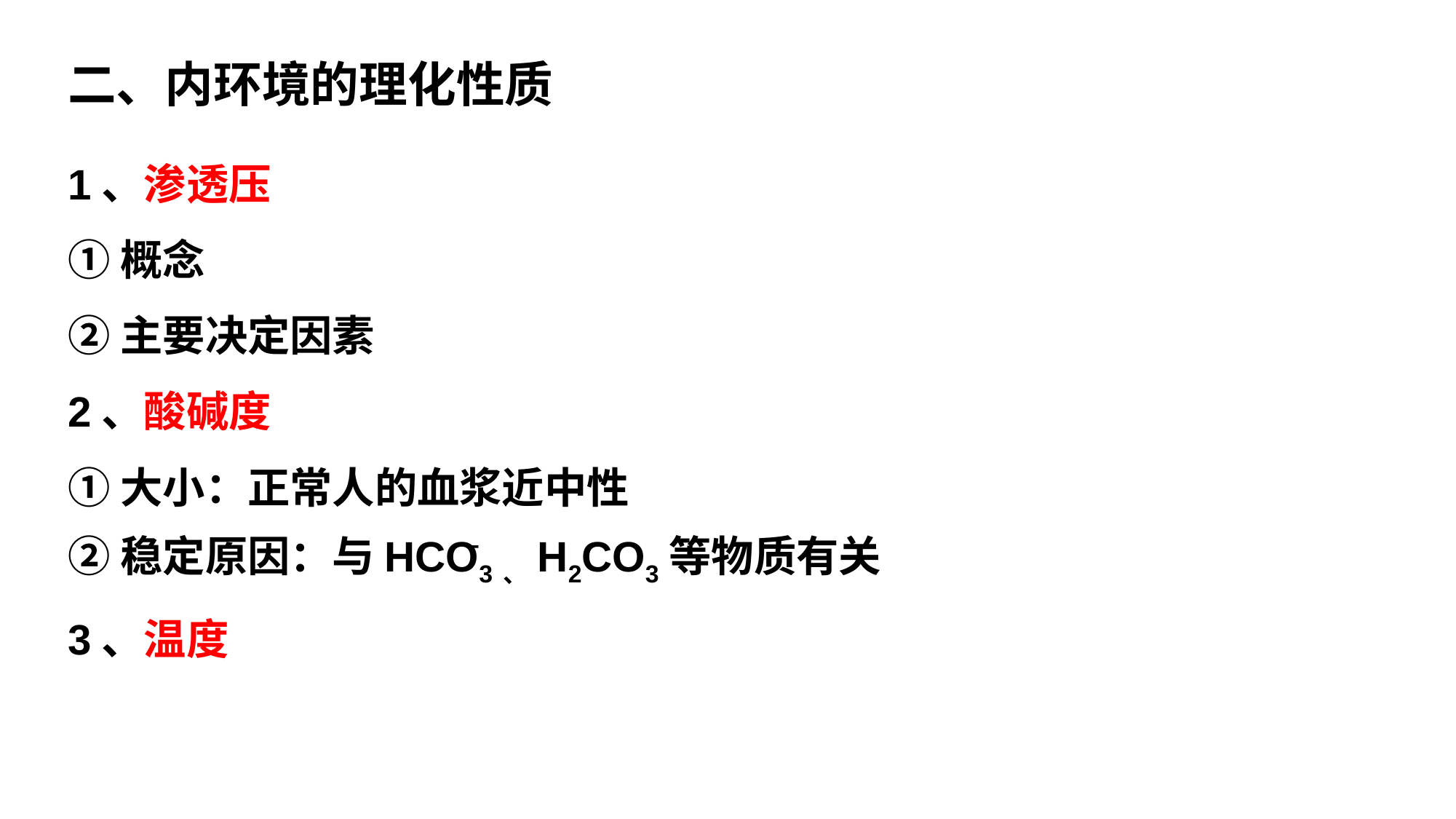

二、内环境的理化性质
1、渗透压
①概念
②主要决定因素
2、酸碱度
①大小：正常人的血浆近中性
②稳定原因：与HCO3、H2CO3等物质有关
3、温度
-
-